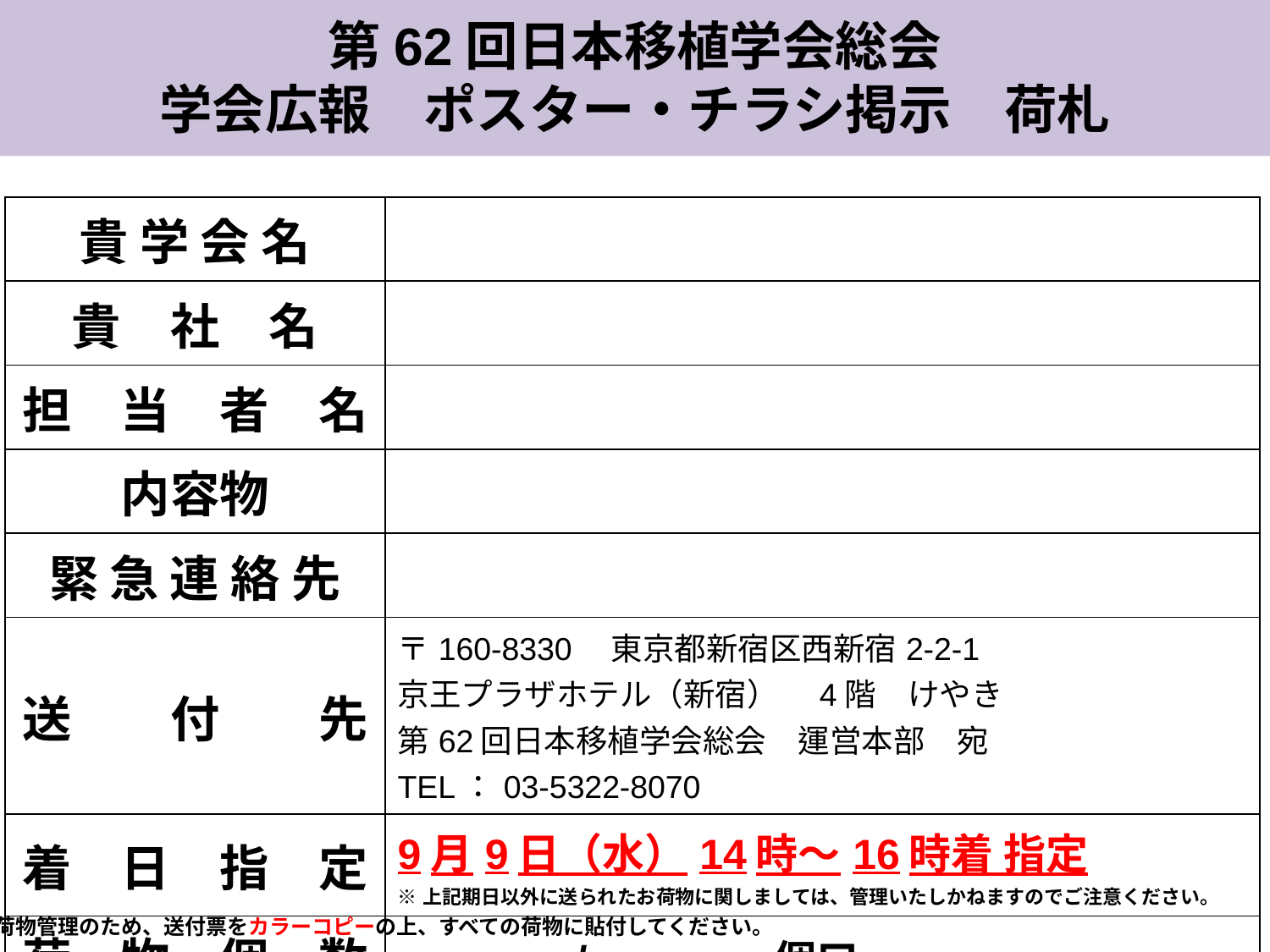

# 第62回日本移植学会総会 学会広報　ポスター・チラシ掲示　荷札
| 貴 学 会 名 |  |
| --- | --- |
| 貴　社　名 |  |
| 担　当　者　名 |  |
| 内容物 |  |
| 緊 急 連 絡 先 |  |
| 送　　付　　先 | 〒160-8330　東京都新宿区西新宿2-2-1 京王プラザホテル（新宿）　4階　けやき 第62回日本移植学会総会　運営本部　宛 TEL：03-5322-8070 |
| 着　日　指　定 | 9月9日（水）14時～16時着 指定 ※上記期日以外に送られたお荷物に関しましては、管理いたしかねますのでご注意ください。 |
| 荷　物　個　数 | / 個口 |
※荷物管理のため、送付票をカラーコピーの上、すべての荷物に貼付してください。